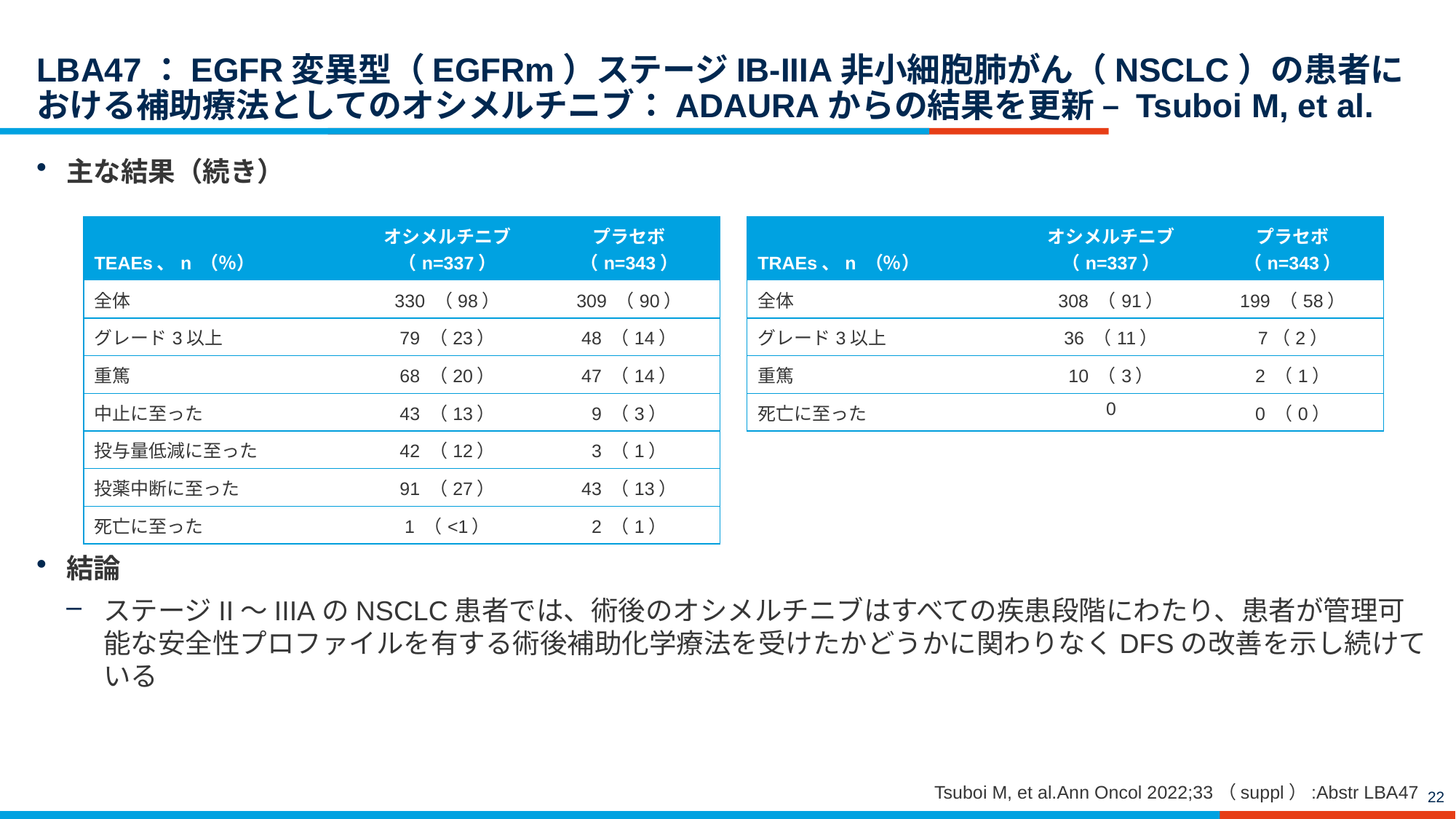

# LBA47：EGFR変異型（EGFRm）ステージIB-IIIA非小細胞肺がん（NSCLC）の患者における補助療法としてのオシメルチニブ：ADAURAからの結果を更新 – Tsuboi M, et al.
主な結果（続き）
結論
ステージII～IIIAのNSCLC患者では、術後のオシメルチニブはすべての疾患段階にわたり、患者が管理可能な安全性プロファイルを有する術後補助化学療法を受けたかどうかに関わりなくDFSの改善を示し続けている
| TEAEs、n （％） | オシメルチニブ （n=337） | プラセボ （n=343） |
| --- | --- | --- |
| 全体 | 330 （98） | 309 （90） |
| グレード3以上 | 79 （23） | 48 （14） |
| 重篤 | 68 （20） | 47 （14） |
| 中止に至った | 43 （13） | 9 （3） |
| 投与量低減に至った | 42 （12） | 3 （1） |
| 投薬中断に至った | 91 （27） | 43 （13） |
| 死亡に至った | 1 （<1） | 2 （1） |
| TRAEs、n （％） | オシメルチニブ （n=337） | プラセボ （n=343） |
| --- | --- | --- |
| 全体 | 308 （91） | 199 （58） |
| グレード3以上 | 36 （11） | 7（2） |
| 重篤 | 10 （3） | 2 （1） |
| 死亡に至った | 0 | 0 （0） |
Tsuboi M, et al.Ann Oncol 2022;33（suppl）:Abstr LBA47